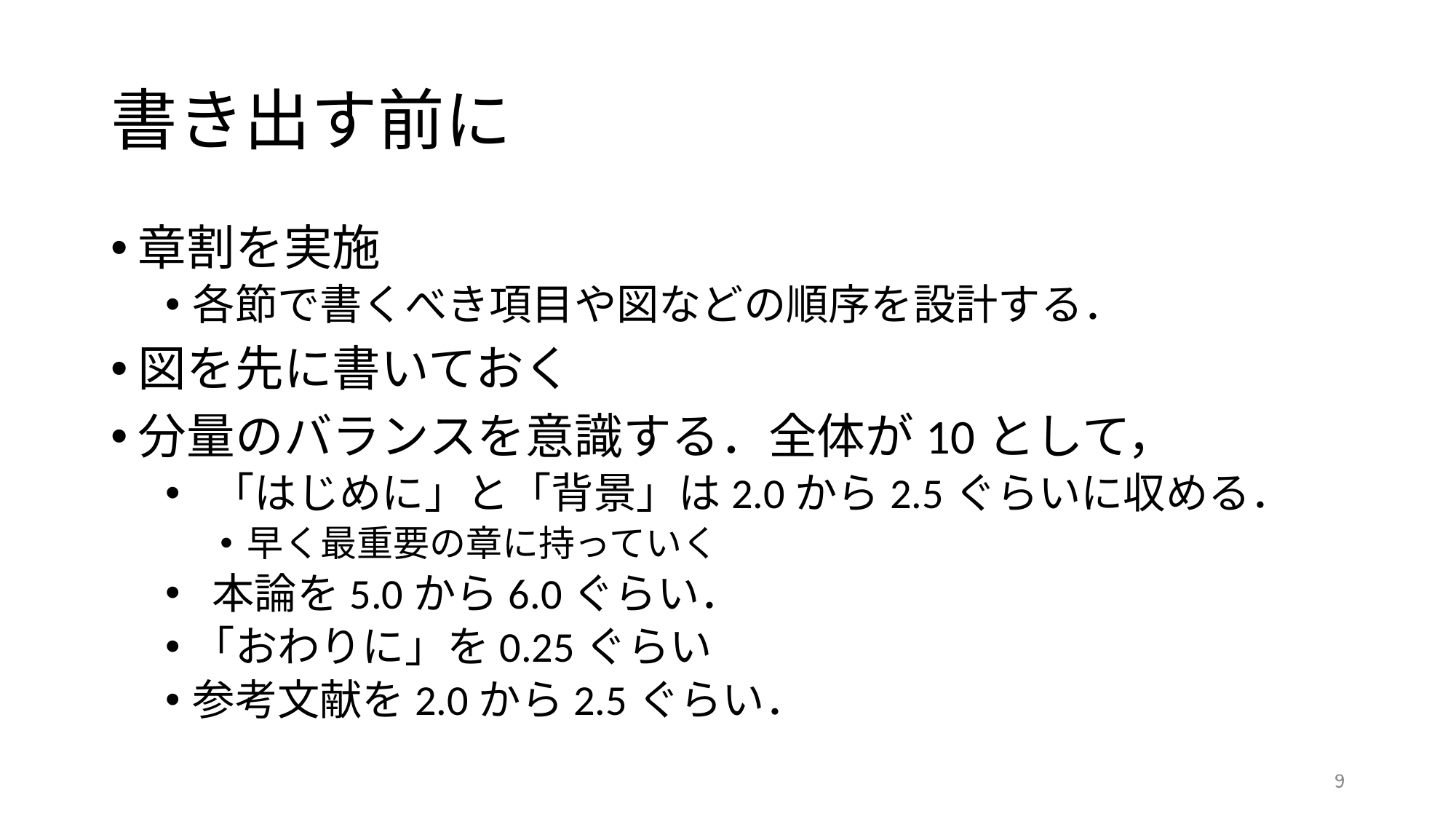

# 書き出す前に
章割を実施
各節で書くべき項目や図などの順序を設計する．
図を先に書いておく
分量のバランスを意識する．全体が10として，
 「はじめに」と「背景」は2.0から2.5ぐらいに収める．
早く最重要の章に持っていく
 本論を5.0から6.0ぐらい．
「おわりに」を0.25ぐらい
参考文献を2.0から2.5ぐらい．
9